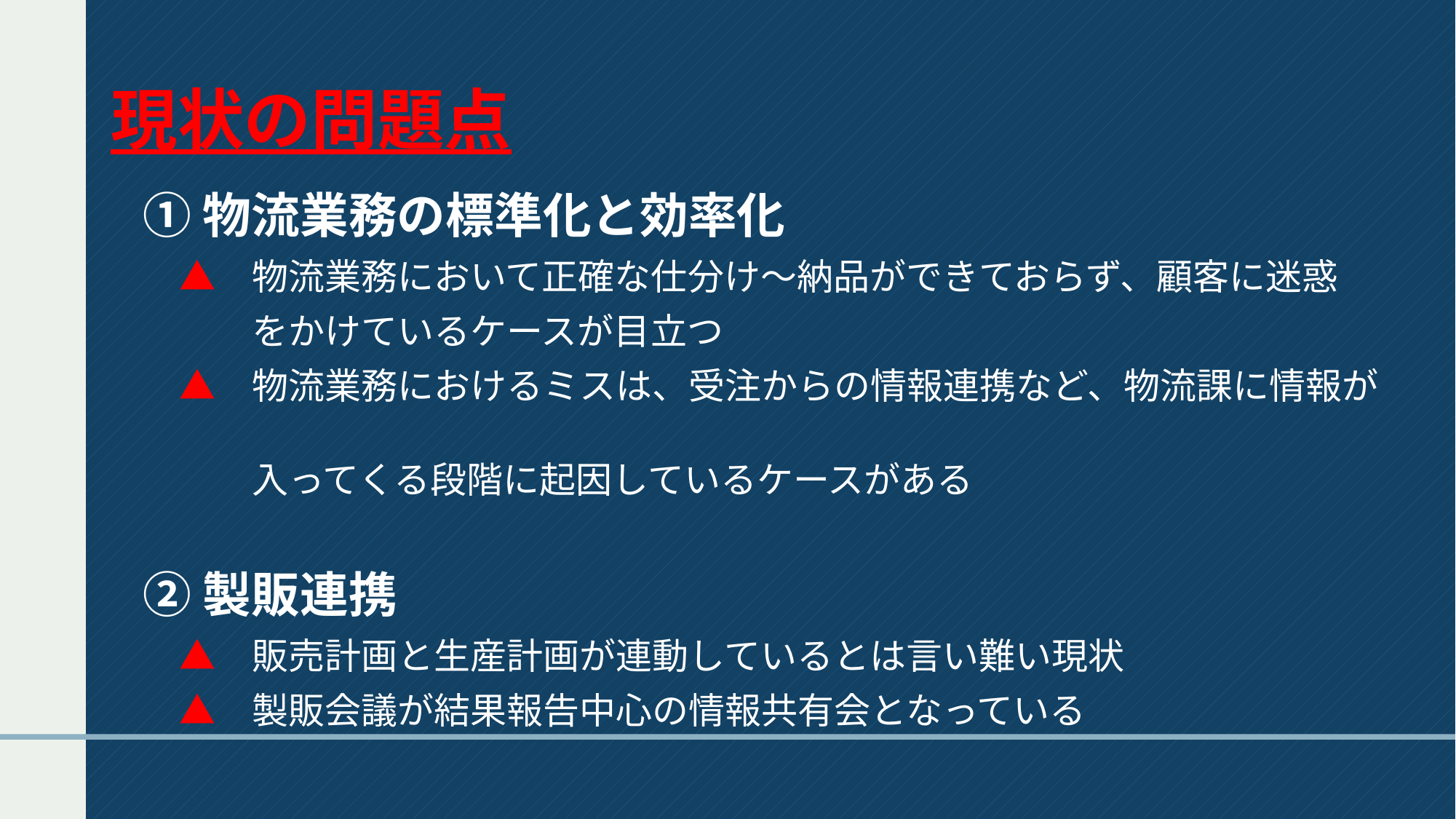

# 現状の問題点
①物流業務の標準化と効率化
　▲　物流業務において正確な仕分け～納品ができておらず、顧客に迷惑
　　　をかけているケースが目立つ
　▲　物流業務におけるミスは、受注からの情報連携など、物流課に情報が
　　　入ってくる段階に起因しているケースがある

②製販連携
　▲　販売計画と生産計画が連動しているとは言い難い現状
　▲　製販会議が結果報告中心の情報共有会となっている